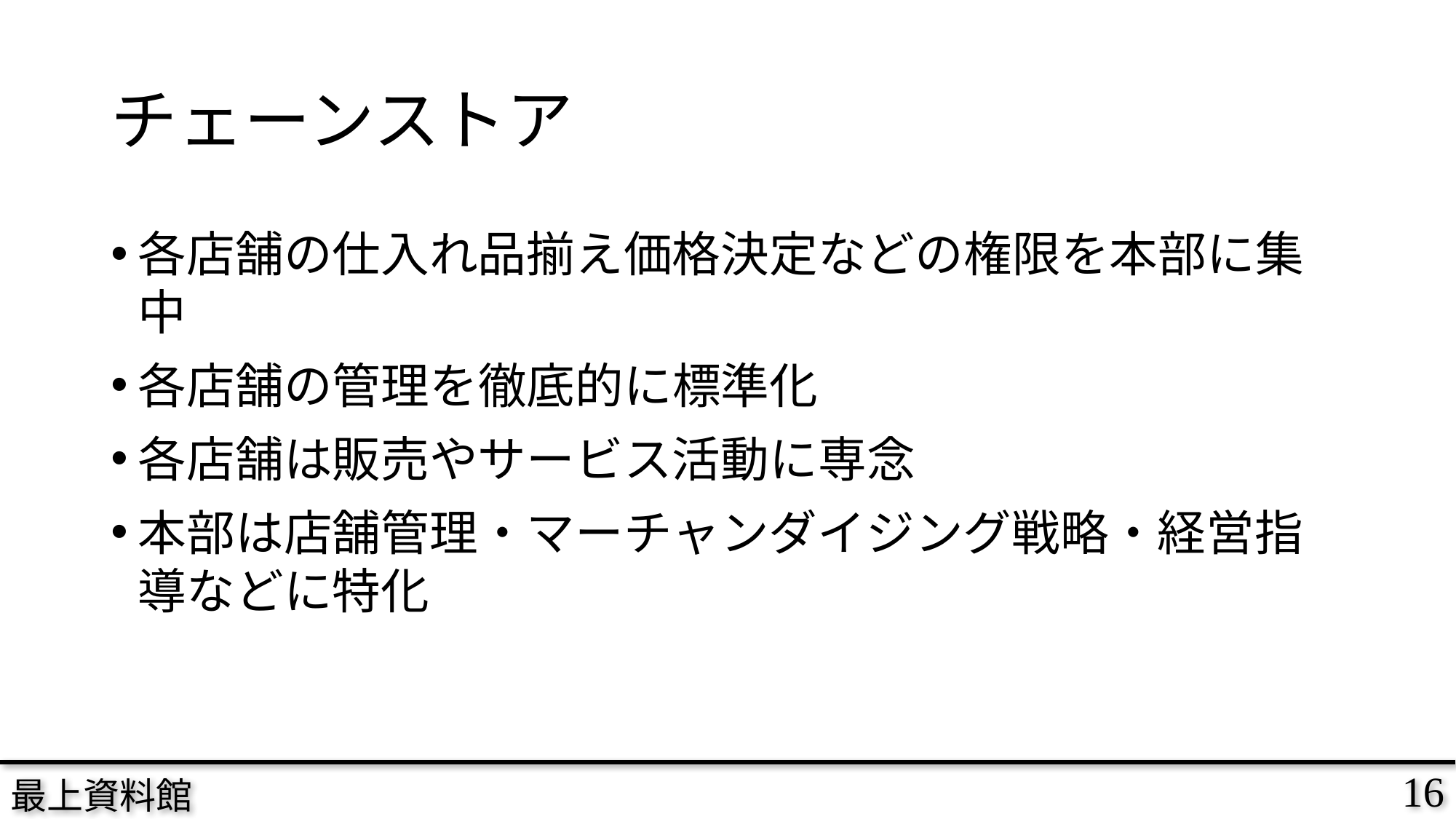

# チェーンストア
各店舗の仕入れ品揃え価格決定などの権限を本部に集中
各店舗の管理を徹底的に標準化
各店舗は販売やサービス活動に専念
本部は店舗管理・マーチャンダイジング戦略・経営指導などに特化